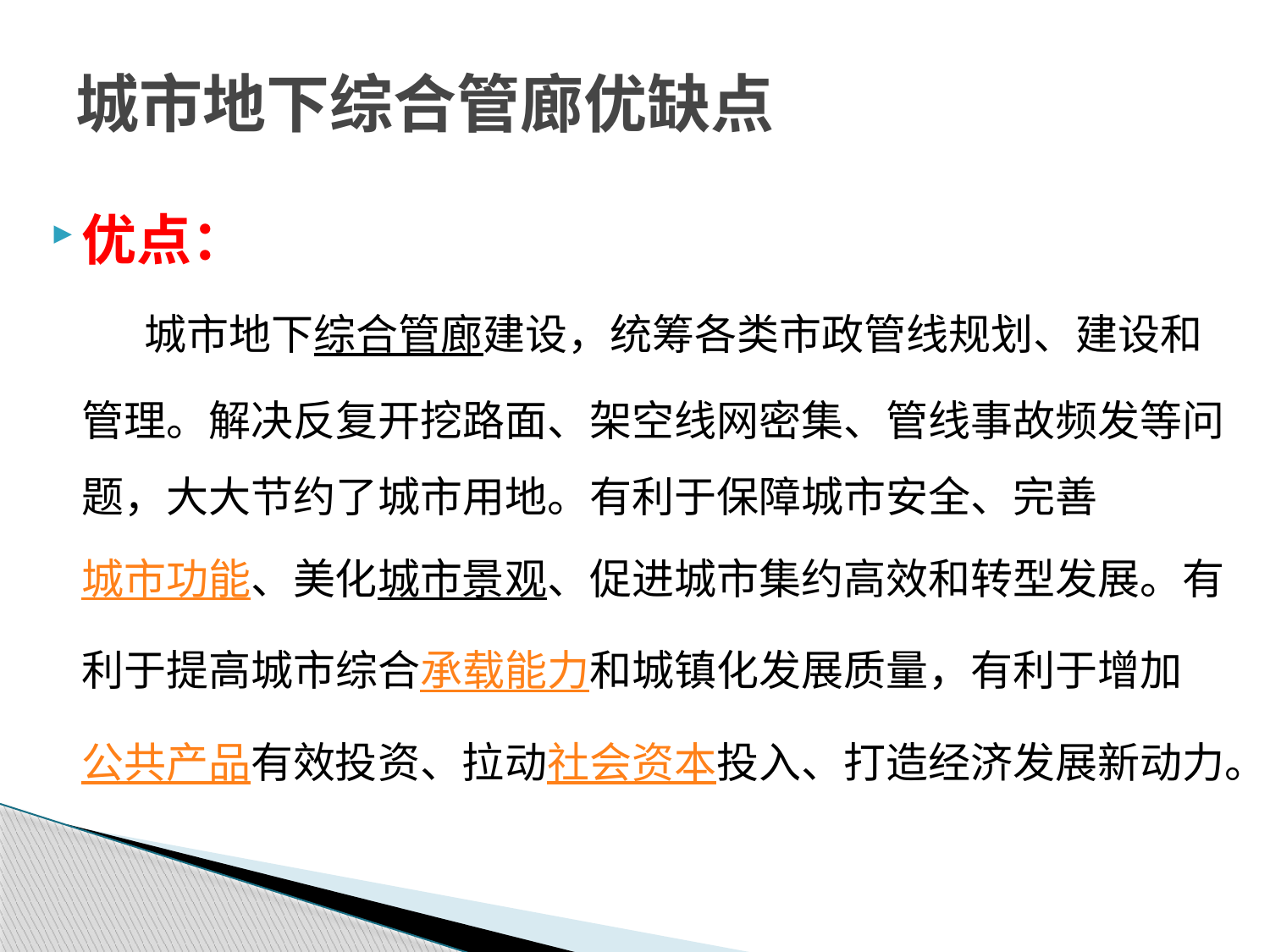

# 城市地下综合管廊优缺点
优点：
         城市地下综合管廊建设，统筹各类市政管线规划、建设和管理。解决反复开挖路面、架空线网密集、管线事故频发等问题，大大节约了城市用地。有利于保障城市安全、完善城市功能、美化城市景观、促进城市集约高效和转型发展。有利于提高城市综合承载能力和城镇化发展质量，有利于增加公共产品有效投资、拉动社会资本投入、打造经济发展新动力。